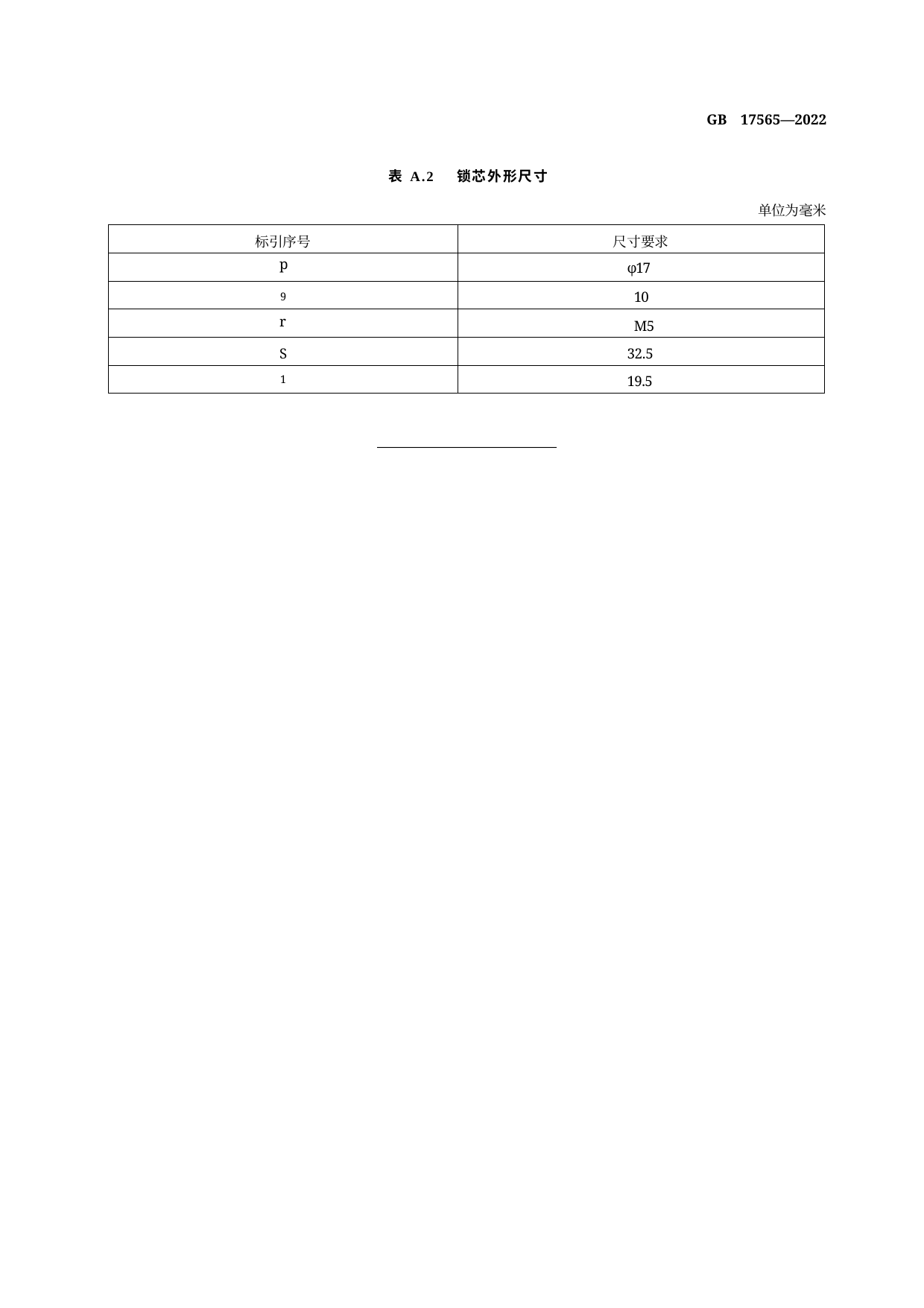

GB   17565—2022

表 A.2     锁芯外形尺寸

单位为毫米
| 标引序号 | 尺寸要求 |
| --- | --- |
| p | φ17 |
| 9 | 10 |
| r | M5 |
| S | 32.5 |
| 1 | 19.5 |